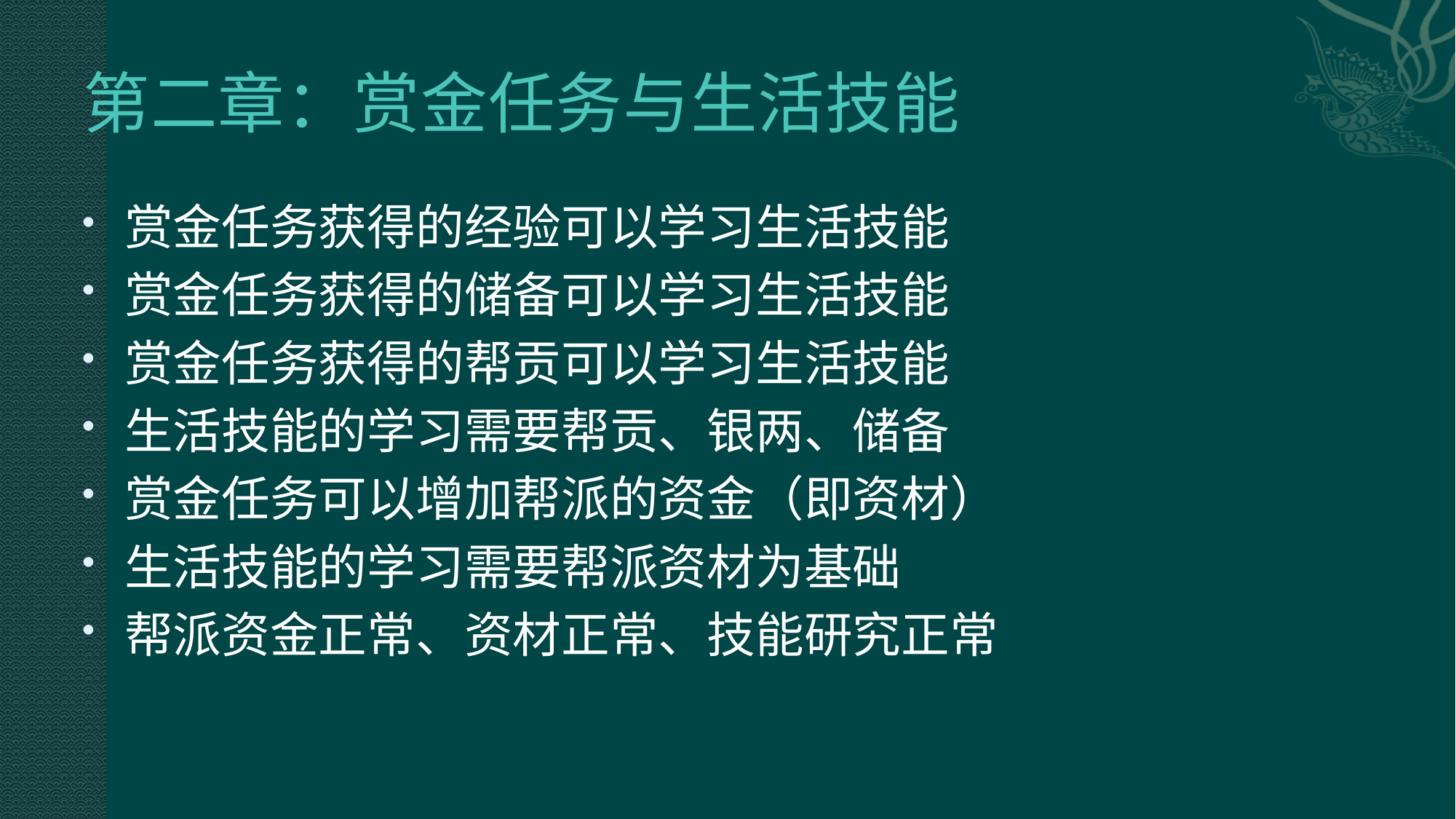

# 第二章：赏金任务与生活技能
赏金任务获得的经验可以学习生活技能
赏金任务获得的储备可以学习生活技能
赏金任务获得的帮贡可以学习生活技能
生活技能的学习需要帮贡、银两、储备
赏金任务可以增加帮派的资金（即资材）
生活技能的学习需要帮派资材为基础
帮派资金正常、资材正常、技能研究正常